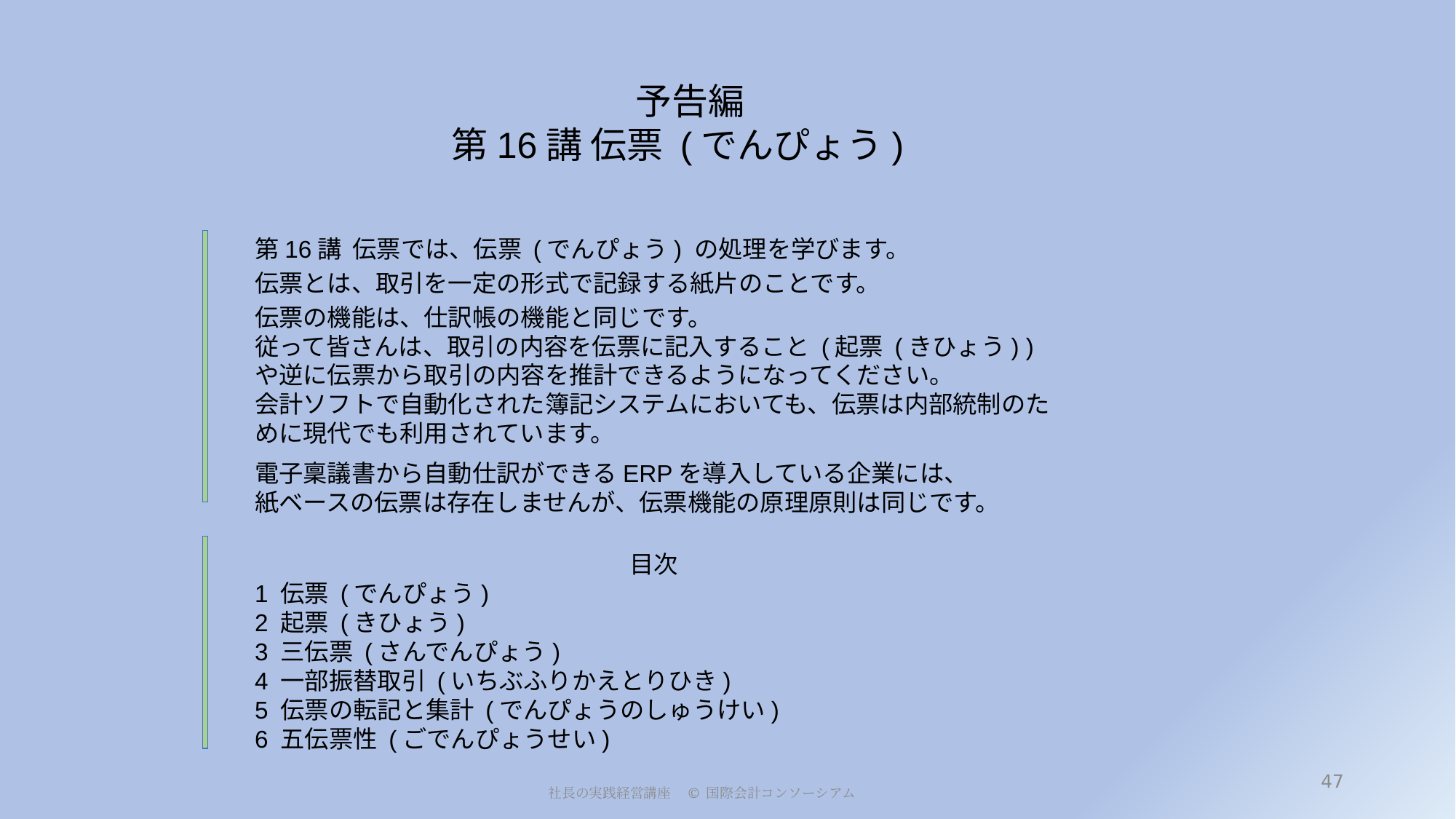

# 予告編　 第16講 伝票 (でんぴょう)
第16講  伝票では、伝票 (でんぴょう) の処理を学びます。
伝票とは、取引を一定の形式で記録する紙片のことです。
伝票の機能は、仕訳帳の機能と同じです。
従って皆さんは、取引の内容を伝票に記入すること (起票 (きひょう) )や逆に伝票から取引の内容を推計できるようになってください。
会計ソフトで自動化された簿記システムにおいても、伝票は内部統制のために現代でも利用されています。

電子稟議書から自動仕訳ができるERPを導入している企業には、
紙ベースの伝票は存在しませんが、伝票機能の原理原則は同じです。

目次
1 伝票 (でんぴょう)
2 起票 (きひょう)
3 三伝票 (さんでんぴょう)
4 一部振替取引 (いちぶふりかえとりひき)
5 伝票の転記と集計 (でんぴょうのしゅうけい)
6 五伝票性 (ごでんぴょうせい)
47
社長の実践経営講座　© 国際会計コンソーシアム